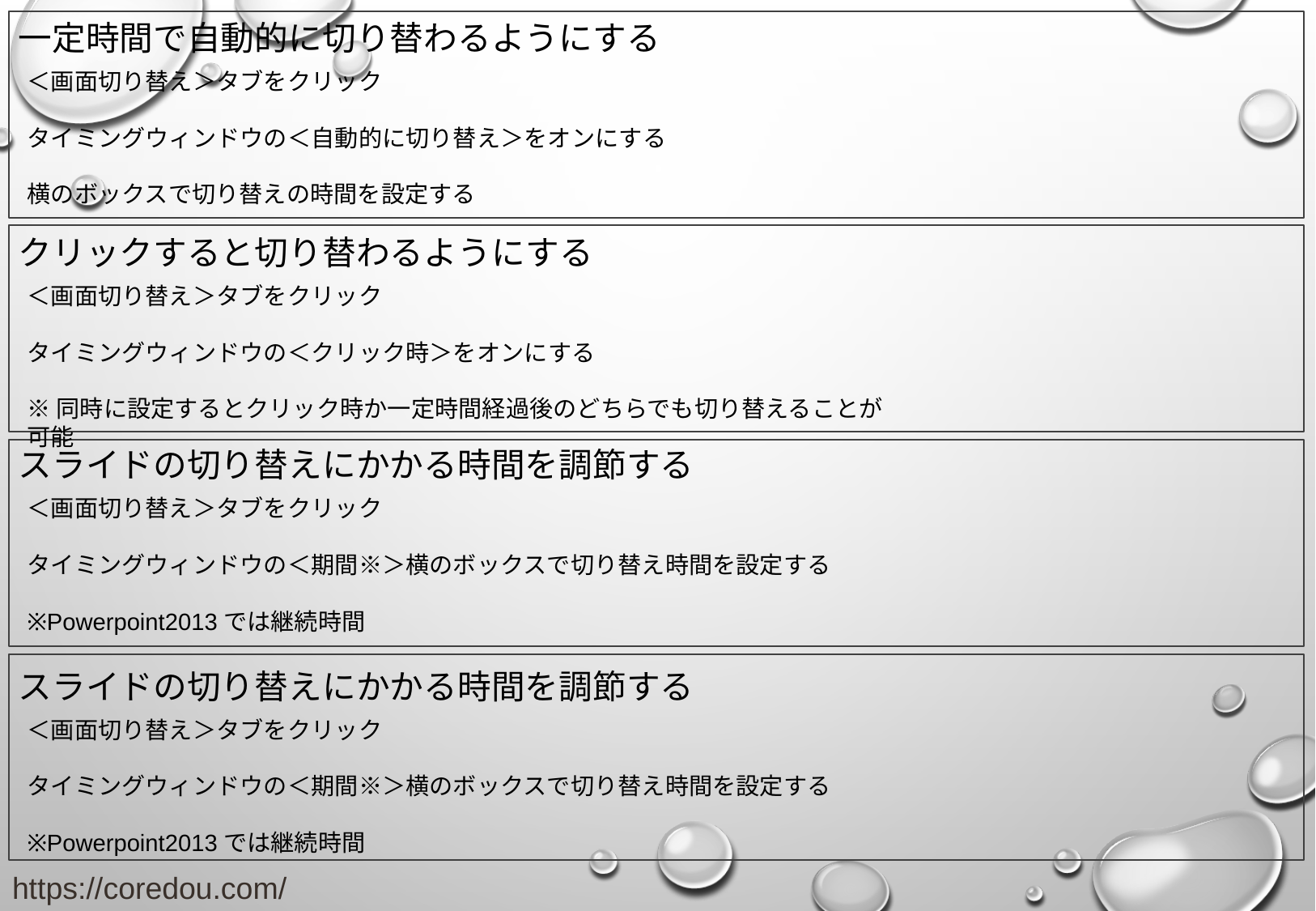

一定時間で自動的に切り替わるようにする

＜画面切り替え＞タブをクリック

タイミングウィンドウの＜自動的に切り替え＞をオンにする

横のボックスで切り替えの時間を設定する
クリックすると切り替わるようにする

＜画面切り替え＞タブをクリック

タイミングウィンドウの＜クリック時＞をオンにする

※同時に設定するとクリック時か一定時間経過後のどちらでも切り替えることが可能
スライドの切り替えにかかる時間を調節する

＜画面切り替え＞タブをクリック

タイミングウィンドウの＜期間※＞横のボックスで切り替え時間を設定する
						※Powerpoint2013では継続時間

スライドの切り替えにかかる時間を調節する
＜画面切り替え＞タブをクリック

タイミングウィンドウの＜期間※＞横のボックスで切り替え時間を設定する
						※Powerpoint2013では継続時間
https://coredou.com/